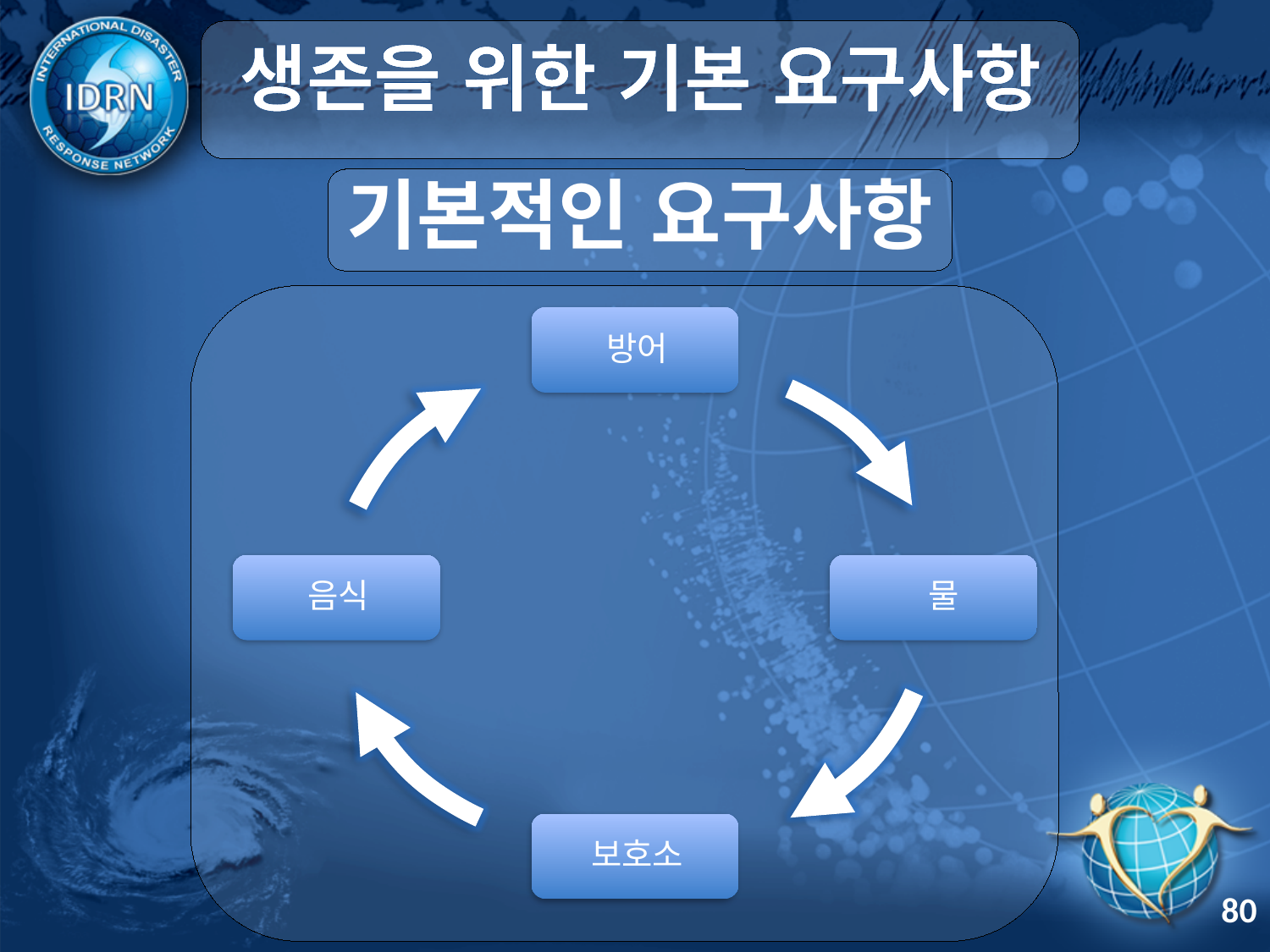

생존을 위한 기본 요구사항
기본적인 요구사항
방어
 물
보호소
음식

80